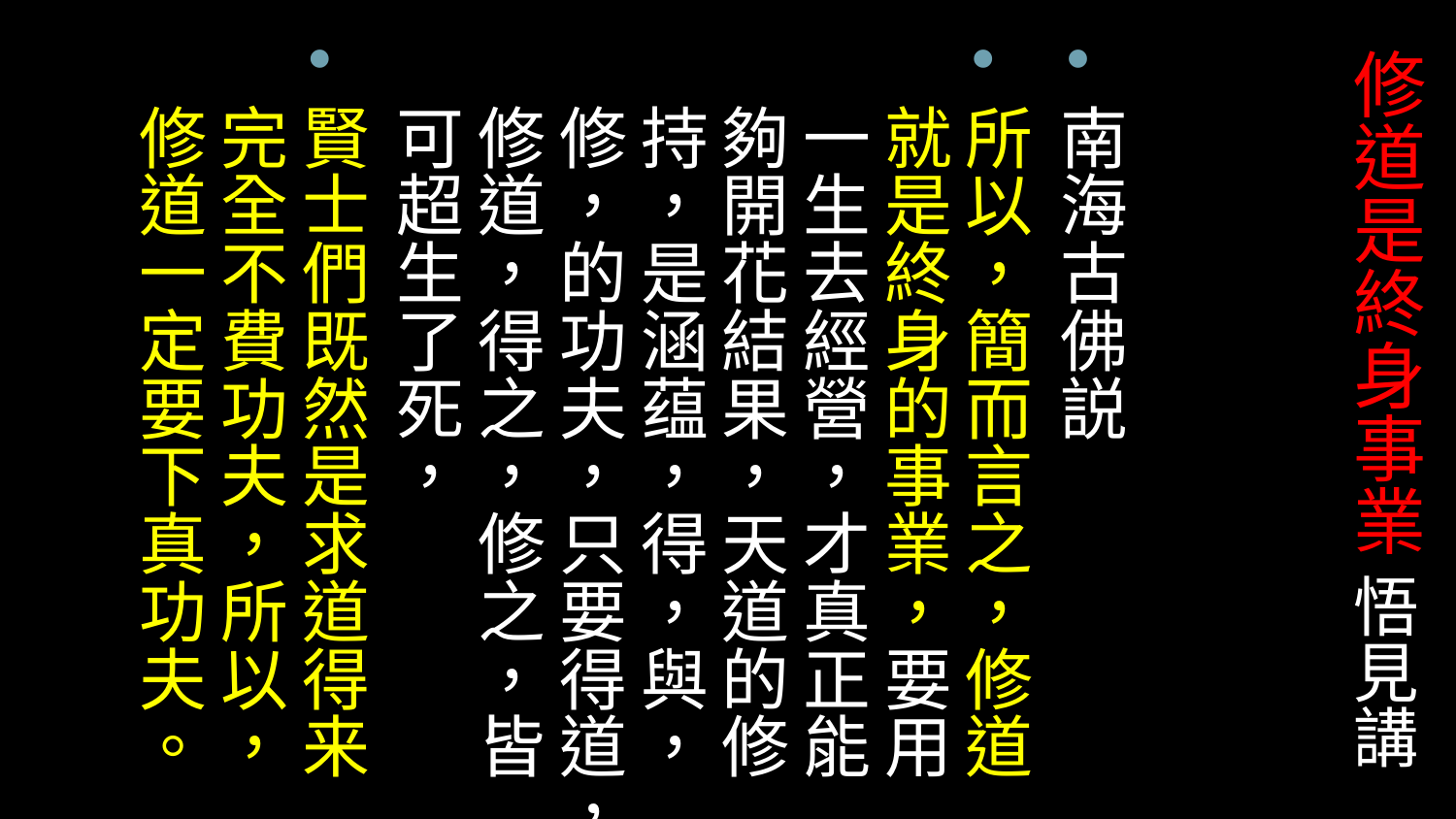

# 修道是終身事業 悟見講
南海古佛説
所以，簡而言之，修道就是終身的事業，要用一生去經營，才真正能夠開花結果，天道的修持，是涵蕴，得，與，修，的功夫，只要得道，修道，得之，修之，皆可超生了死，
賢士們既然是求道得来完全不費功夫，所以，修道一定要下真功夫。